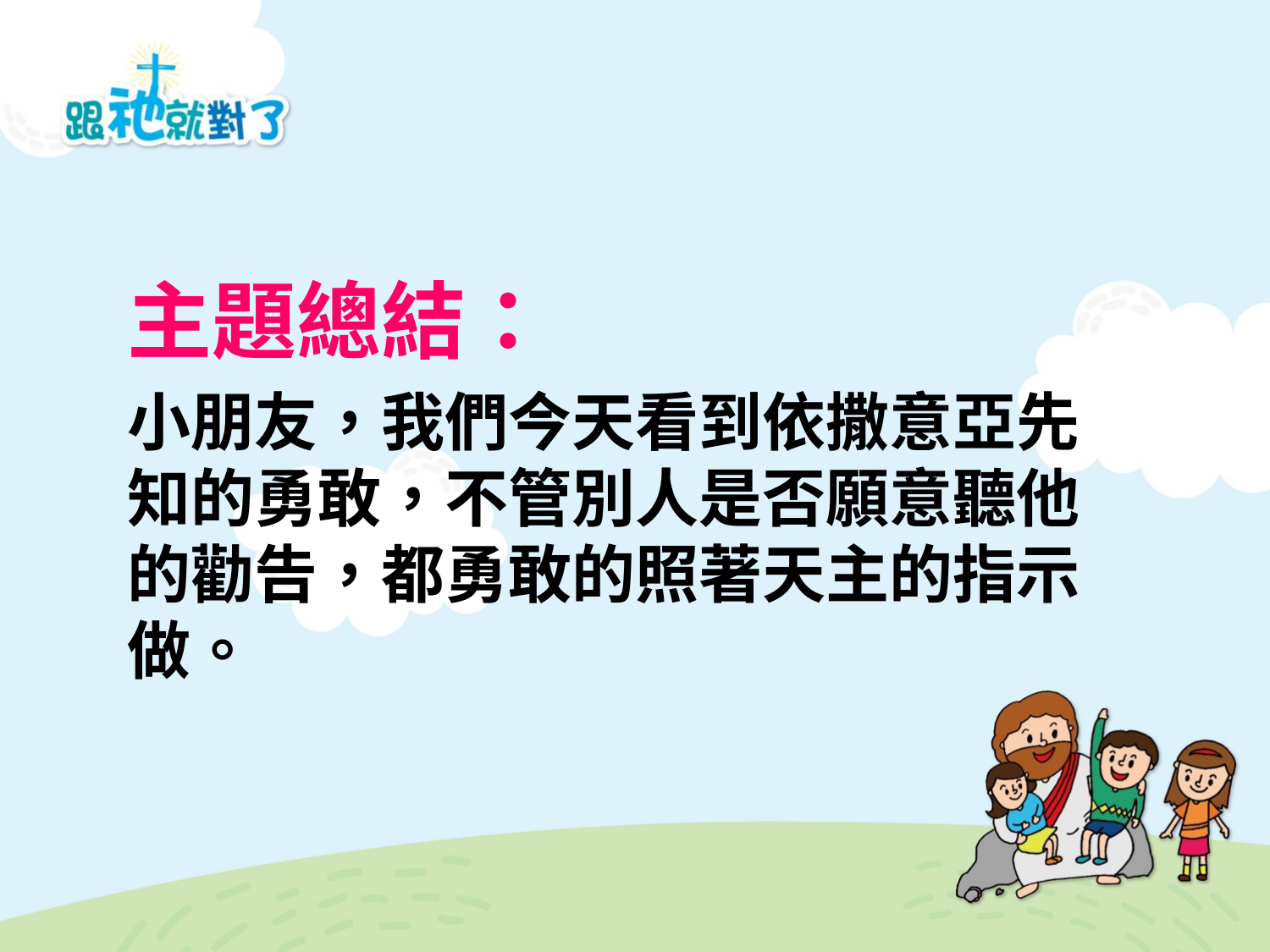

主題總結：
小朋友，我們今天看到依撒意亞先知的勇敢，不管別人是否願意聽他的勸告，都勇敢的照著天主的指示做。